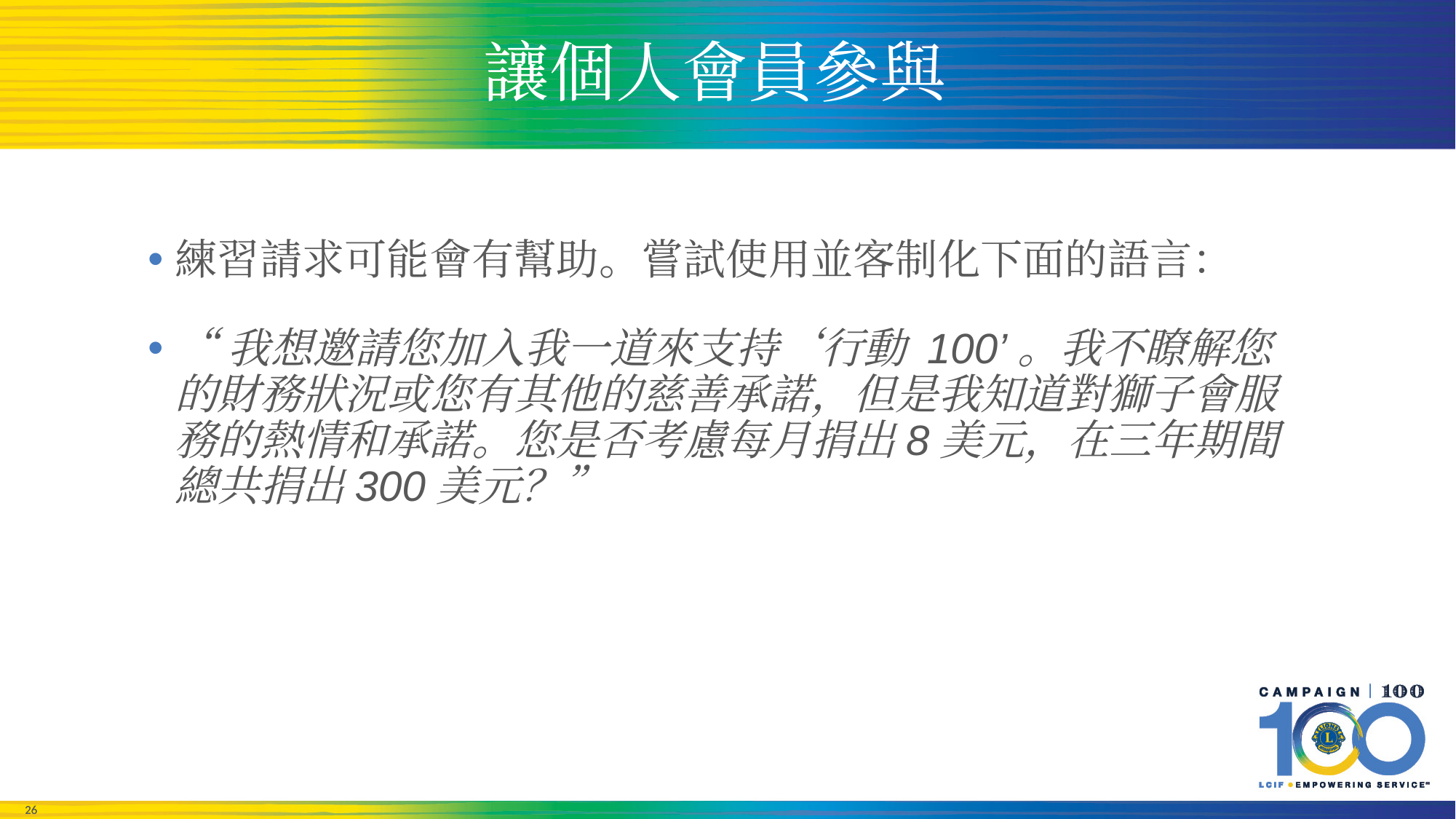

# 讓個人會員參與
練習請求可能會有幫助。嘗試使用並客制化下面的語言：
“我想邀請您加入我一道來支持‘行動 100’。我不瞭解您的財務狀況或您有其他的慈善承諾，但是我知道對獅子會服務的熱情和承諾。您是否考慮每月捐出8美元，在三年期間總共捐出300美元？”